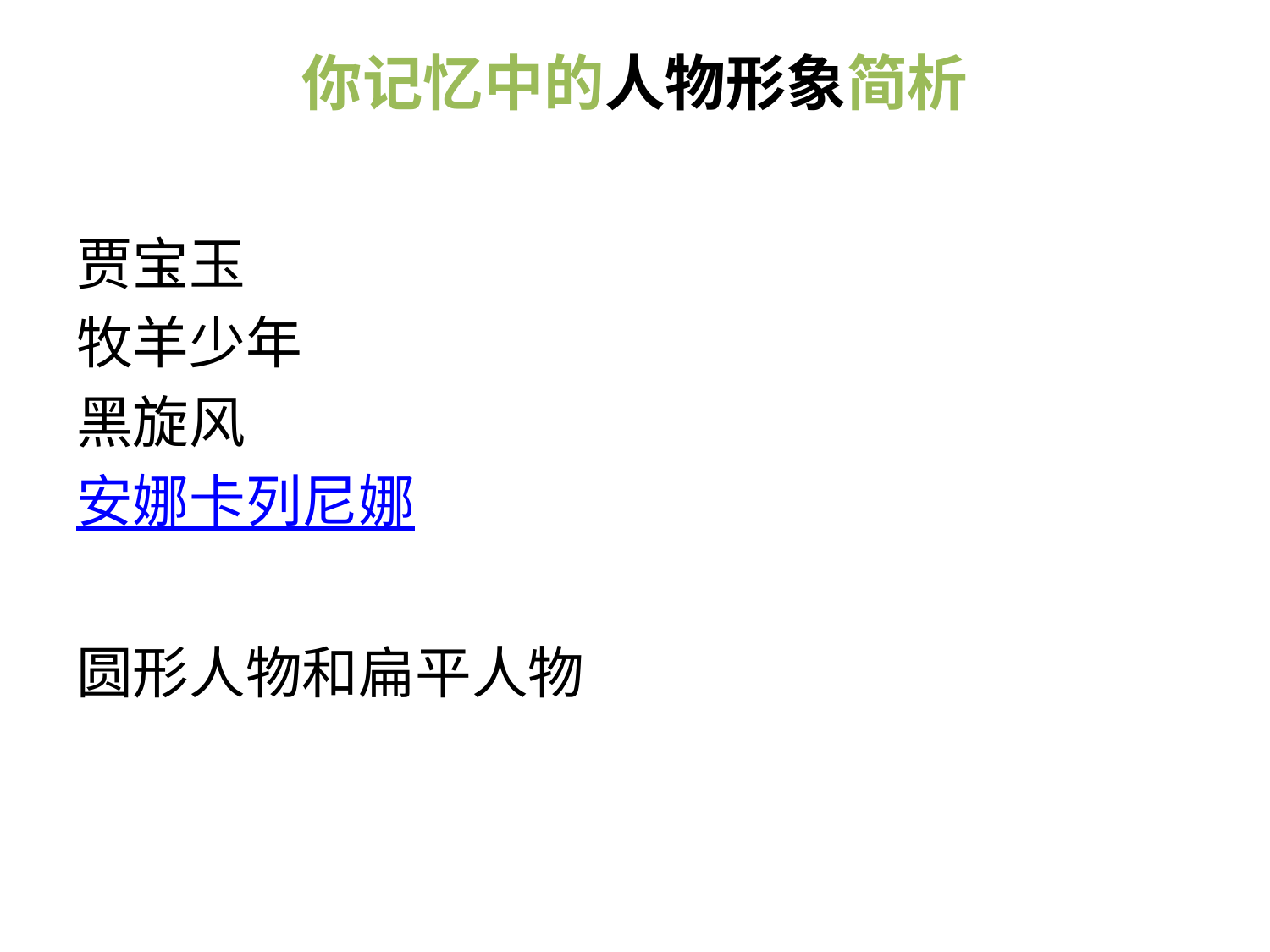

# 你记忆中的人物形象简析
贾宝玉
牧羊少年
黑旋风
安娜卡列尼娜

圆形人物和扁平人物